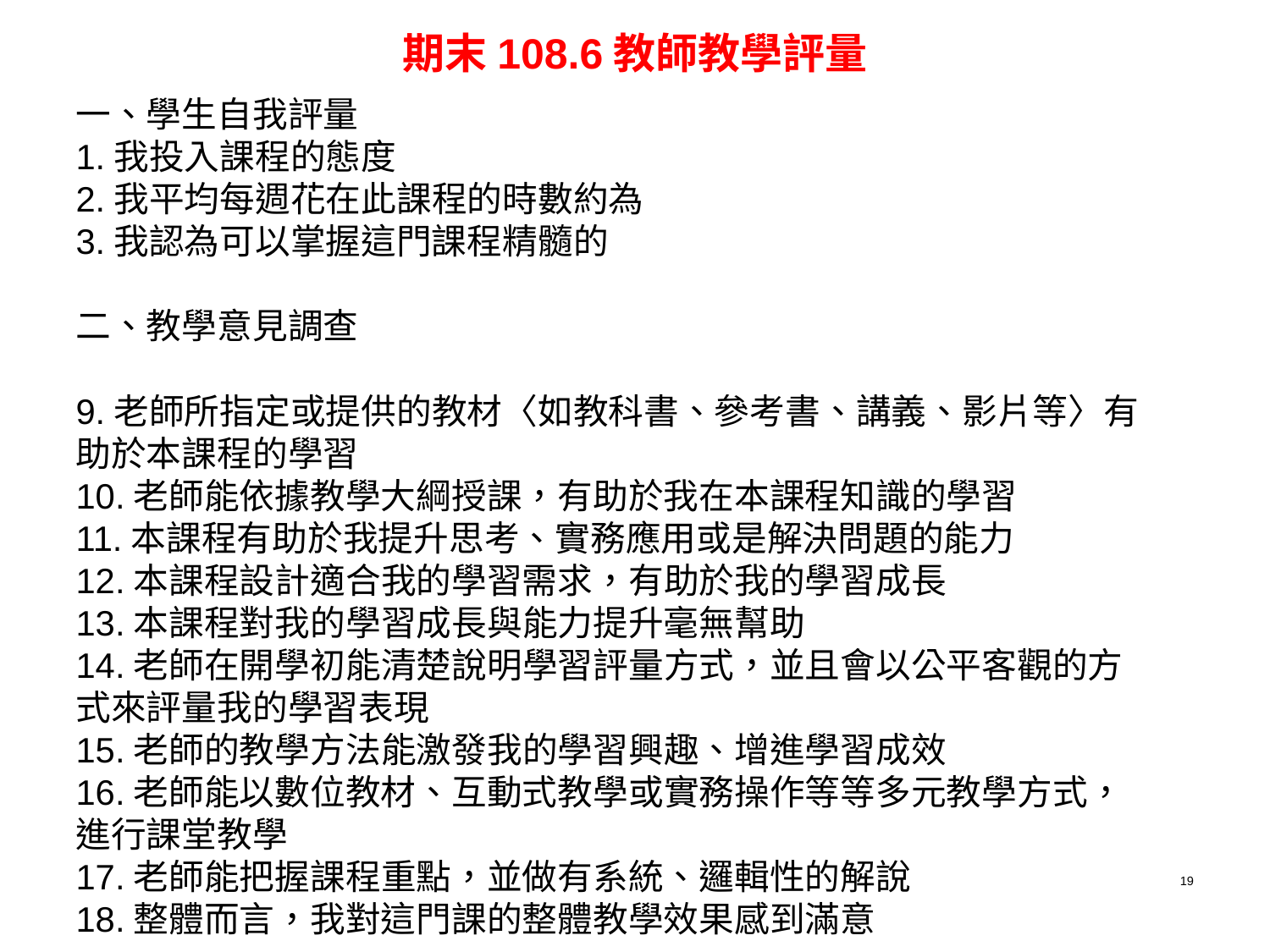

# 期末108.6教師教學評量
一、學生自我評量
1.我投入課程的態度
2.我平均每週花在此課程的時數約為
3.我認為可以掌握這門課程精髓的

二、教學意見調查

9.老師所指定或提供的教材〈如教科書、參考書、講義、影片等〉有助於本課程的學習
10.老師能依據教學大綱授課，有助於我在本課程知識的學習
11.本課程有助於我提升思考、實務應用或是解決問題的能力
12.本課程設計適合我的學習需求，有助於我的學習成長
13.本課程對我的學習成長與能力提升毫無幫助
14.老師在開學初能清楚說明學習評量方式，並且會以公平客觀的方式來評量我的學習表現
15.老師的教學方法能激發我的學習興趣、增進學習成效
16.老師能以數位教材、互動式教學或實務操作等等多元教學方式，進行課堂教學
17.老師能把握課程重點，並做有系統、邏輯性的解說
18.整體而言，我對這門課的整體教學效果感到滿意
19